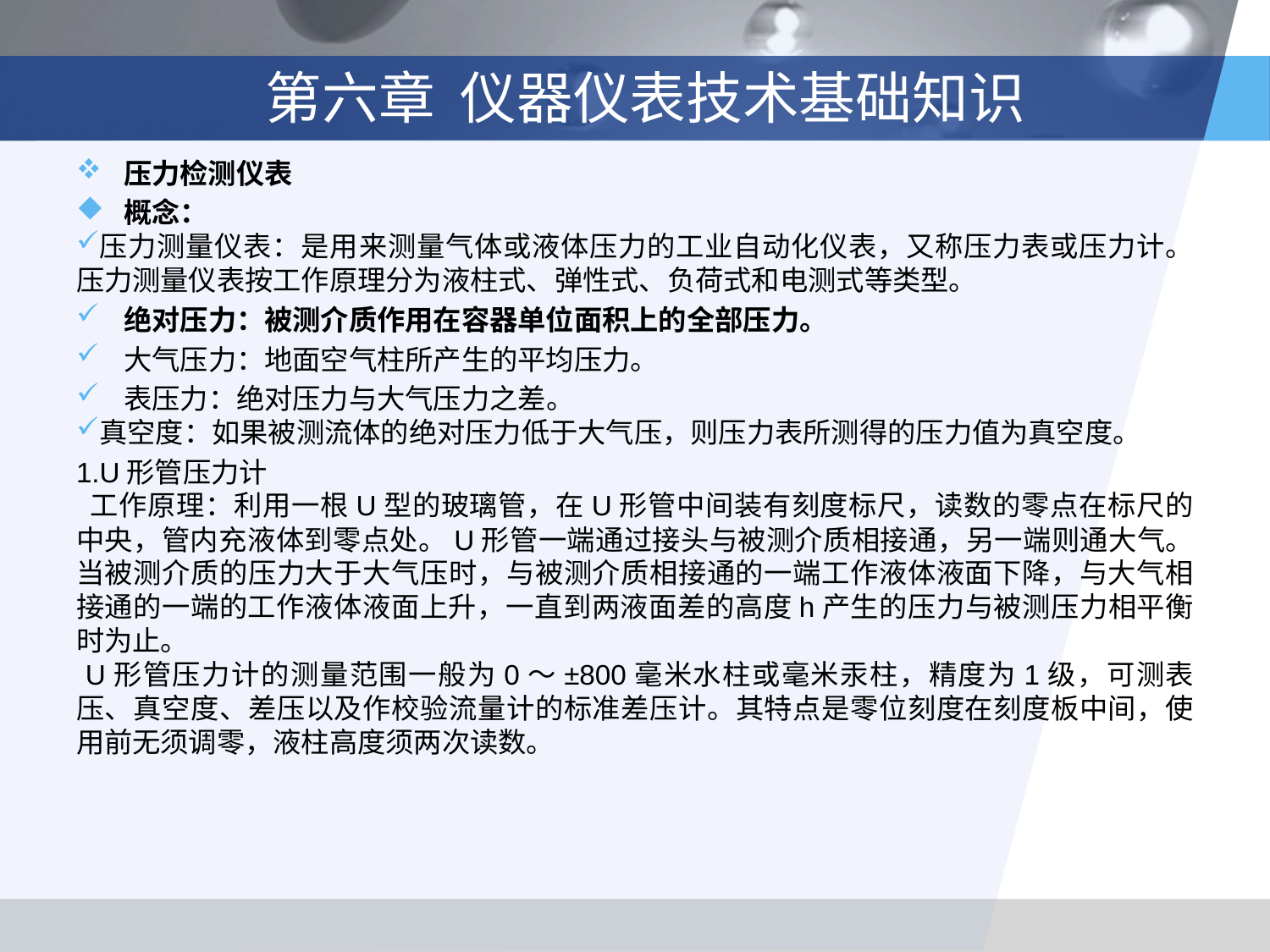

# 第六章  仪器仪表技术基础知识
压力检测仪表
概念：
压力测量仪表：是用来测量气体或液体压力的工业自动化仪表，又称压力表或压力计。压力测量仪表按工作原理分为液柱式、弹性式、负荷式和电测式等类型。
绝对压力：被测介质作用在容器单位面积上的全部压力。
大气压力：地面空气柱所产生的平均压力。
表压力：绝对压力与大气压力之差。
真空度：如果被测流体的绝对压力低于大气压，则压力表所测得的压力值为真空度。
1.U形管压力计
 工作原理：利用一根U型的玻璃管，在U形管中间装有刻度标尺，读数的零点在标尺的中央，管内充液体到零点处。U形管一端通过接头与被测介质相接通，另一端则通大气。当被测介质的压力大于大气压时，与被测介质相接通的一端工作液体液面下降，与大气相接通的一端的工作液体液面上升，一直到两液面差的高度h产生的压力与被测压力相平衡时为止。
 U形管压力计的测量范围一般为0～±800毫米水柱或毫米汞柱，精度为1级，可测表压、真空度、差压以及作校验流量计的标准差压计。其特点是零位刻度在刻度板中间，使用前无须调零，液柱高度须两次读数。